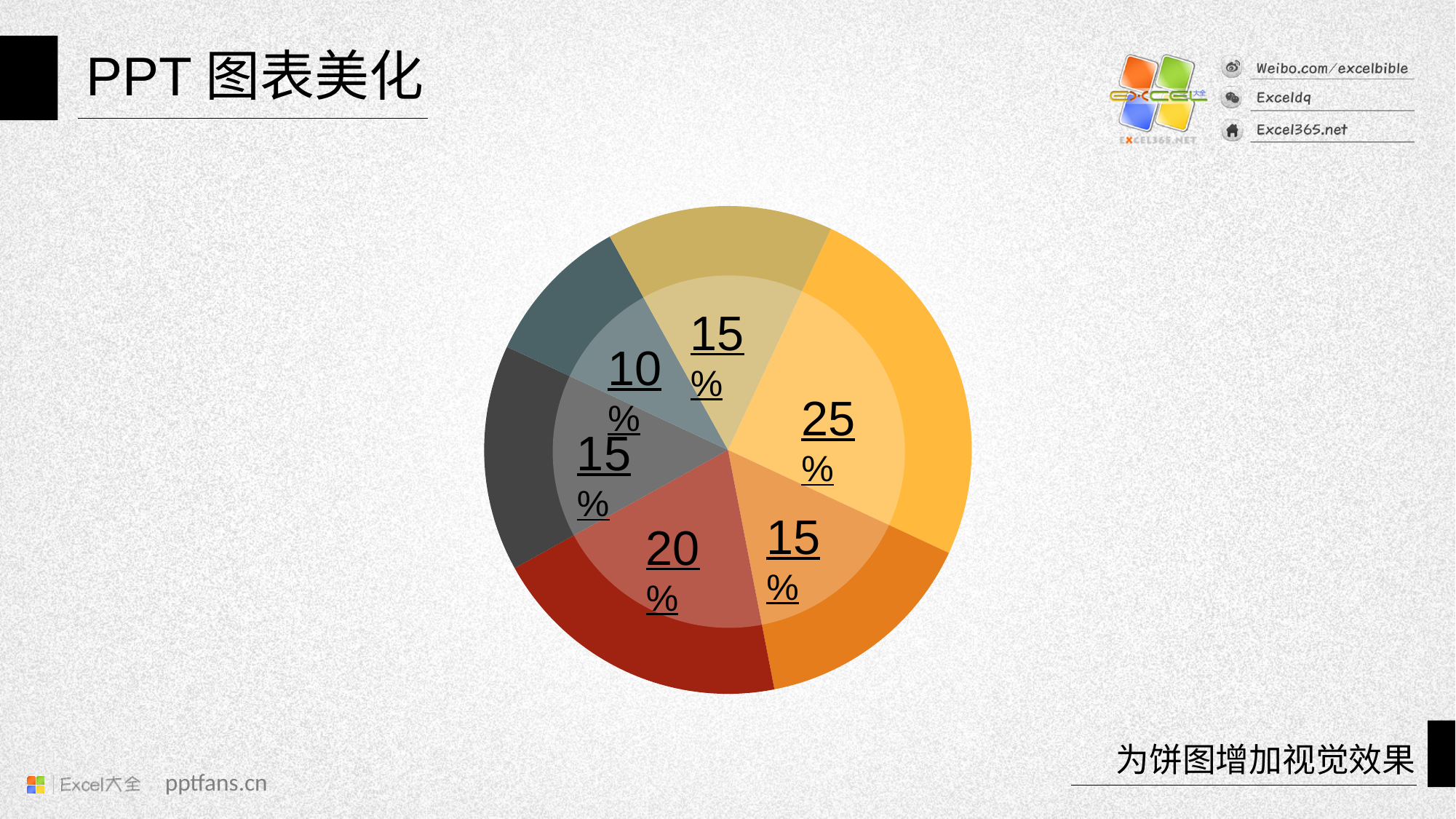

### Chart

| Category | 交易额 |
|---|---|
| Part1 | 25.0 |
| Part2 | 15.0 |
| Part3 | 20.0 |
| Part4 | 15.0 |
| Part5 | 10.0 |
| Part6 | 15.0 |
15%
10%
25%
15%
15%
20%
为饼图增加视觉效果